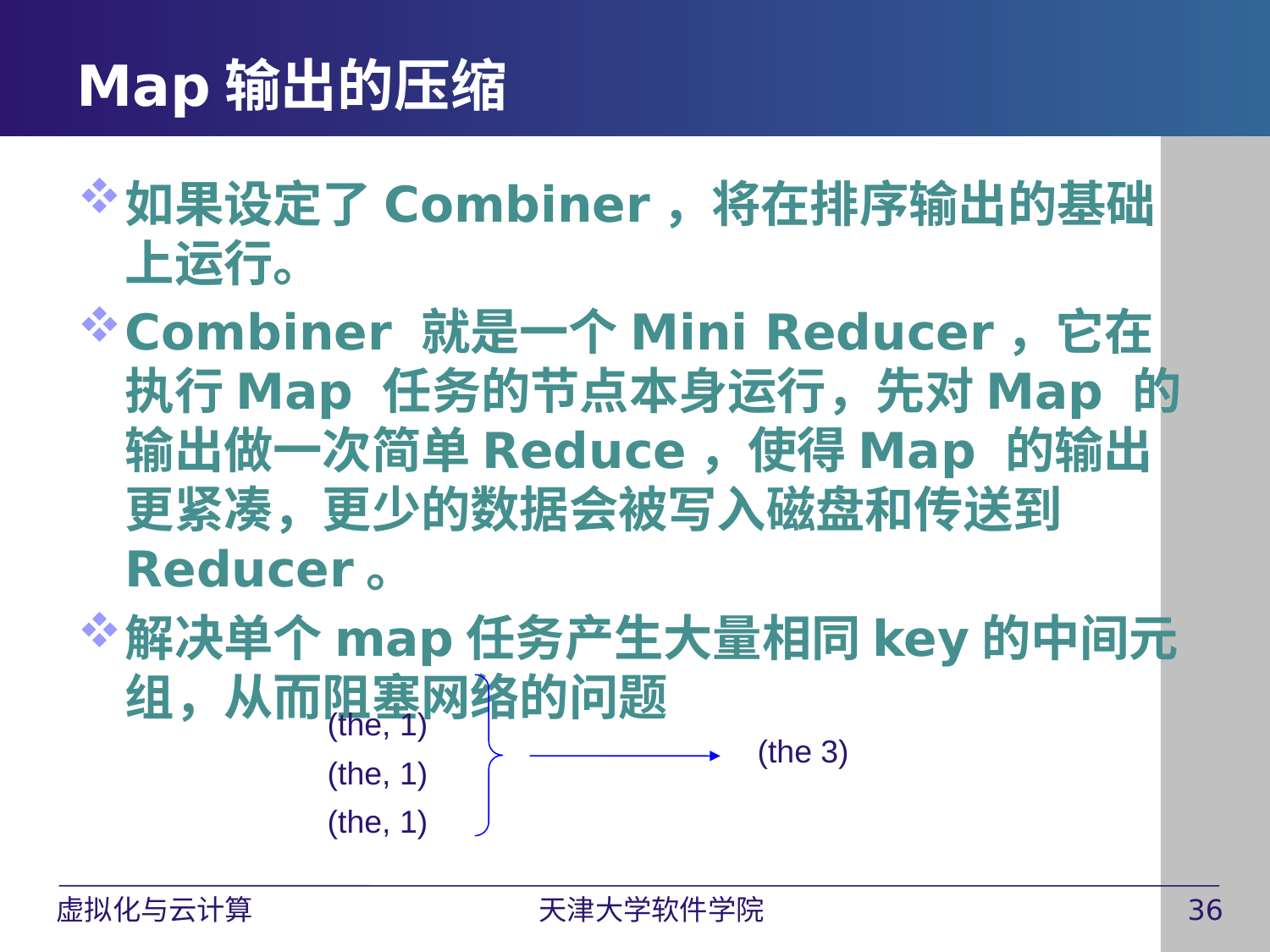

# Map输出的压缩
如果设定了Combiner，将在排序输出的基础上运行。
Combiner 就是一个Mini Reducer，它在执行Map 任务的节点本身运行，先对Map 的输出做一次简单Reduce，使得Map 的输出更紧凑，更少的数据会被写入磁盘和传送到Reducer。
解决单个map任务产生大量相同key的中间元组，从而阻塞网络的问题

(the, 1)
(the, 1)
(the, 1)
(the 3)